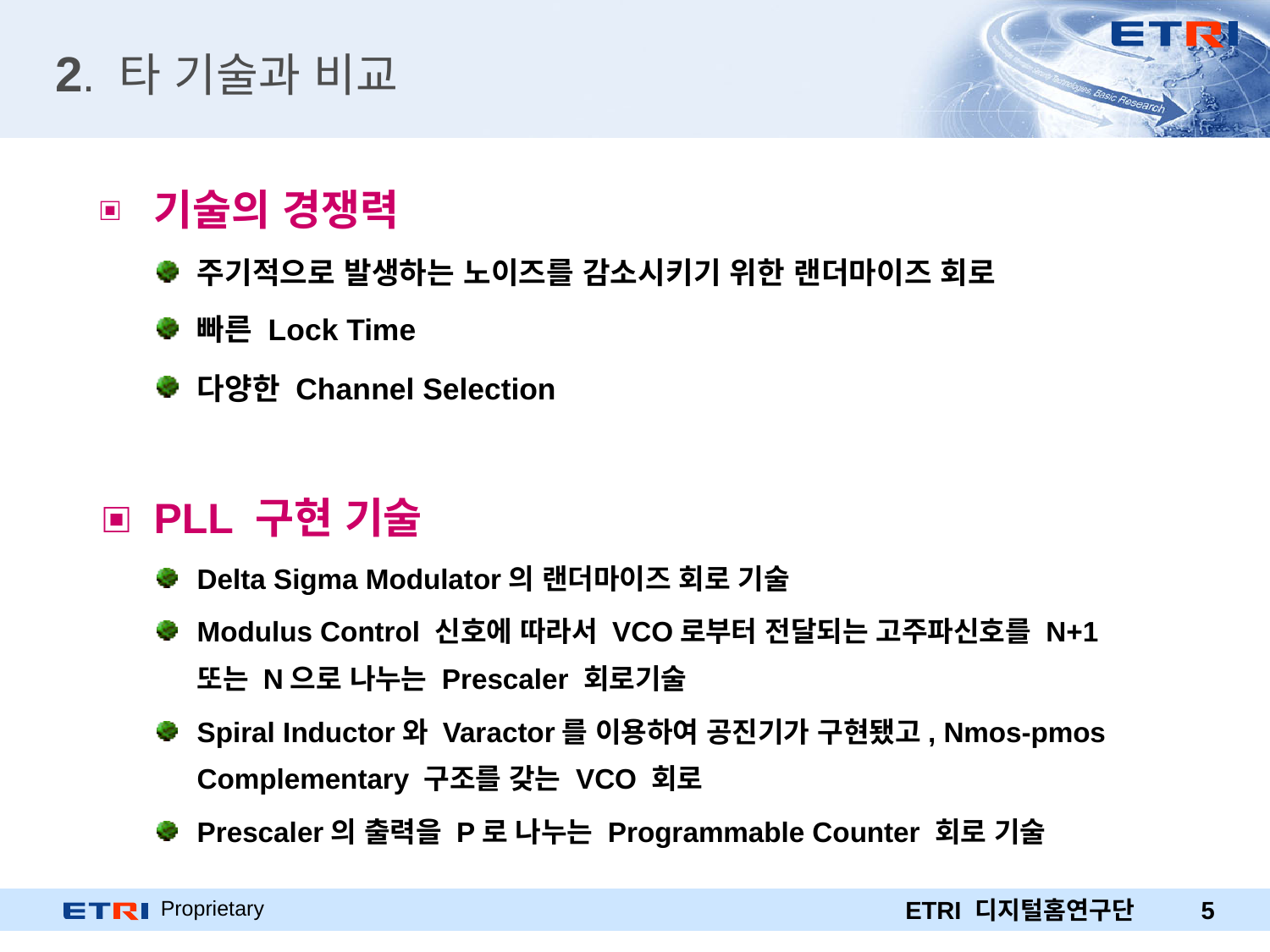

# 2. 타 기술과 비교
 기술의 경쟁력
주기적으로 발생하는 노이즈를 감소시키기 위한 랜더마이즈 회로
빠른 Lock Time
다양한 Channel Selection

 PLL 구현 기술
Delta Sigma Modulator의 랜더마이즈 회로 기술
Modulus Control 신호에 따라서 VCO로부터 전달되는 고주파신호를 N+1 또는 N으로 나누는 Prescaler 회로기술
Spiral Inductor와 Varactor를 이용하여 공진기가 구현됐고, Nmos-pmos Complementary 구조를 갖는 VCO 회로
Prescaler의 출력을 P로 나누는 Programmable Counter 회로 기술
ETRI 디지털홈연구단
5